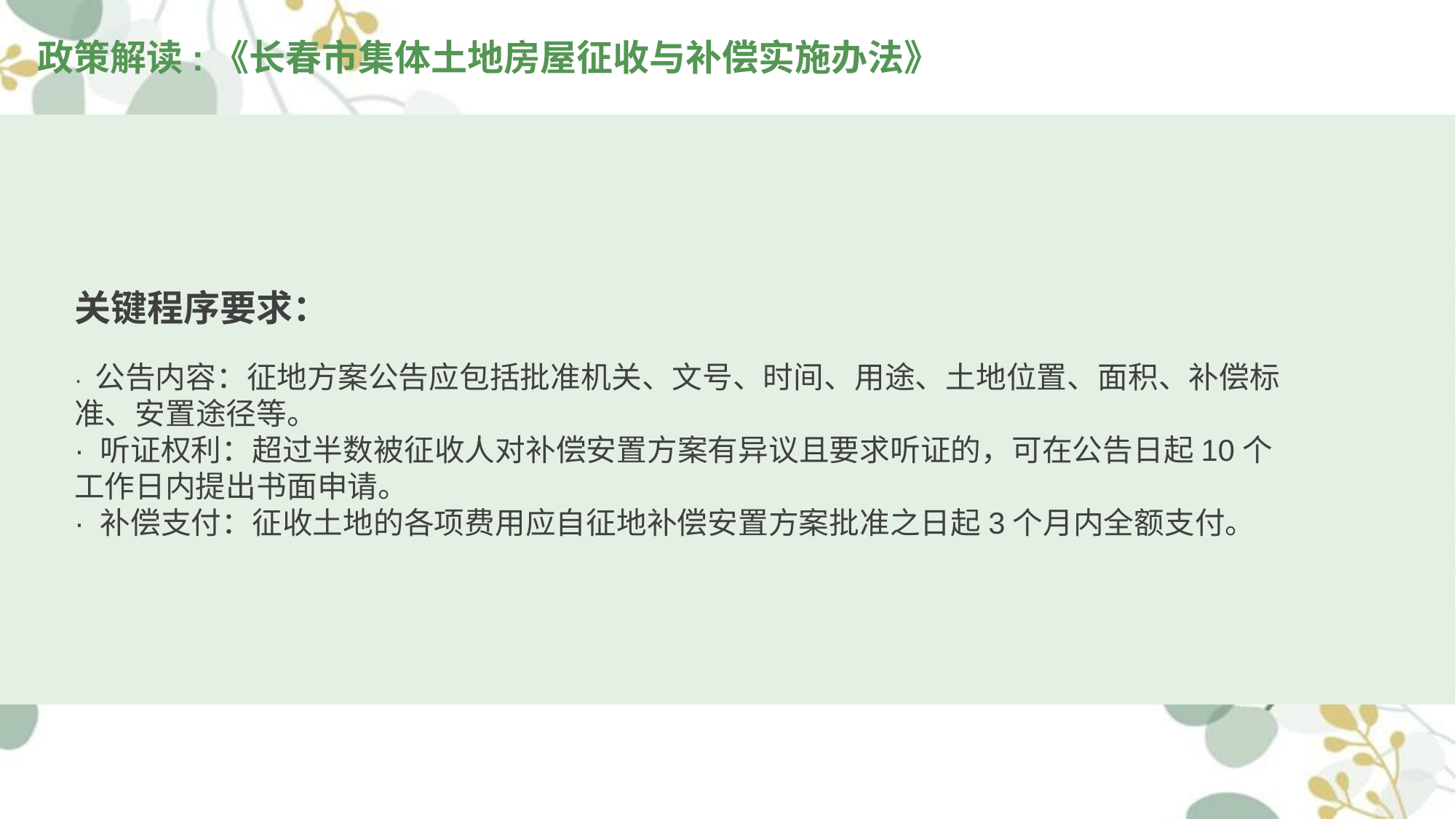

政策解读:《长春市集体土地房屋征收与补偿实施办法》

# 关键程序要求： · 公告内容：征地方案公告应包括批准机关、文号、时间、用途、土地位置、面积、补偿标准、安置途径等。 · 听证权利：超过半数被征收人对补偿安置方案有异议且要求听证的，可在公告日起10个工作日内提出书面申请。 · 补偿支付：征收土地的各项费用应自征地补偿安置方案批准之日起3个月内全额支付。